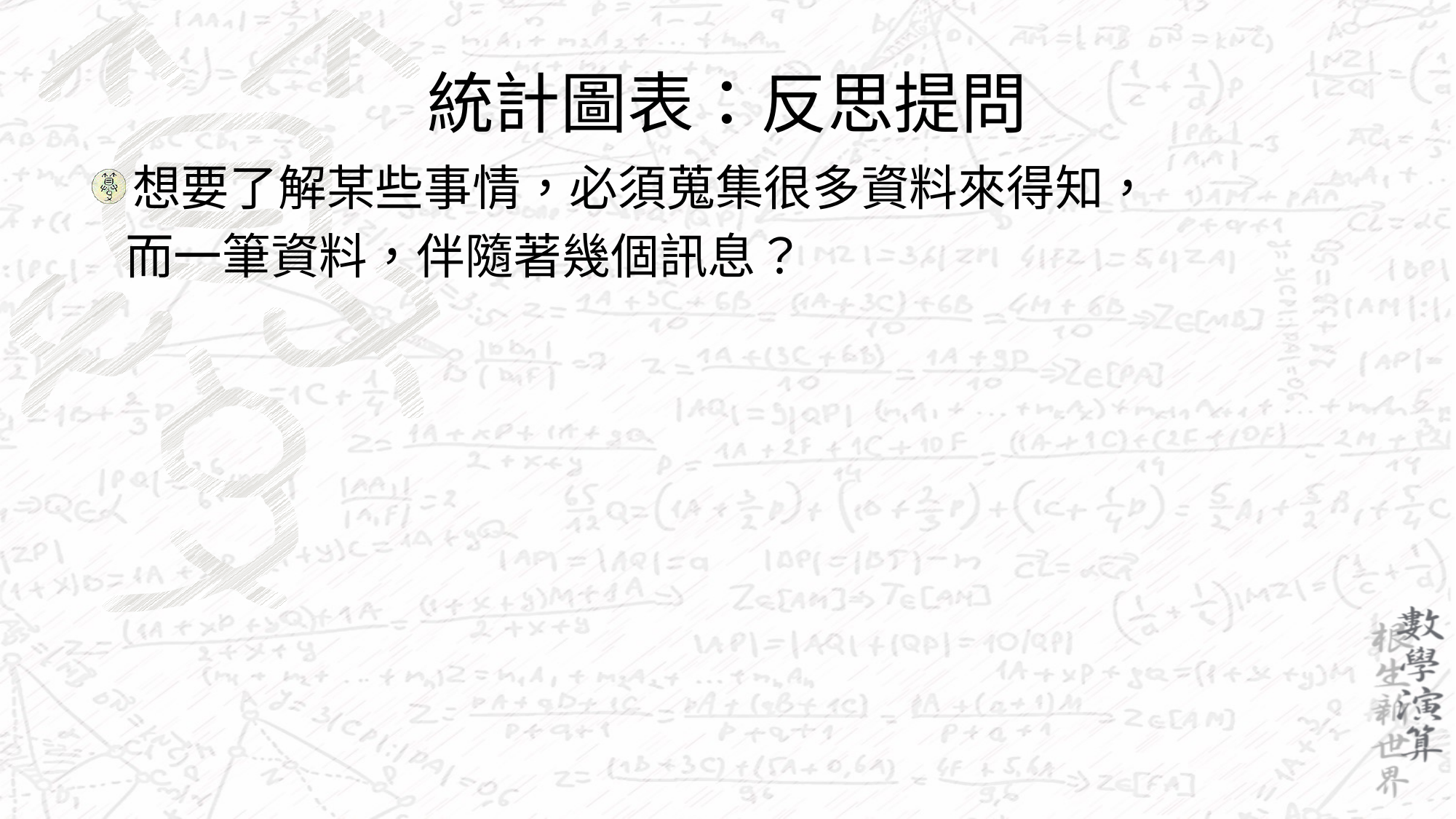

# 統計圖表：反思提問
想要了解某些事情，必須蒐集很多資料來得知，
  而一筆資料，伴隨著幾個訊息？